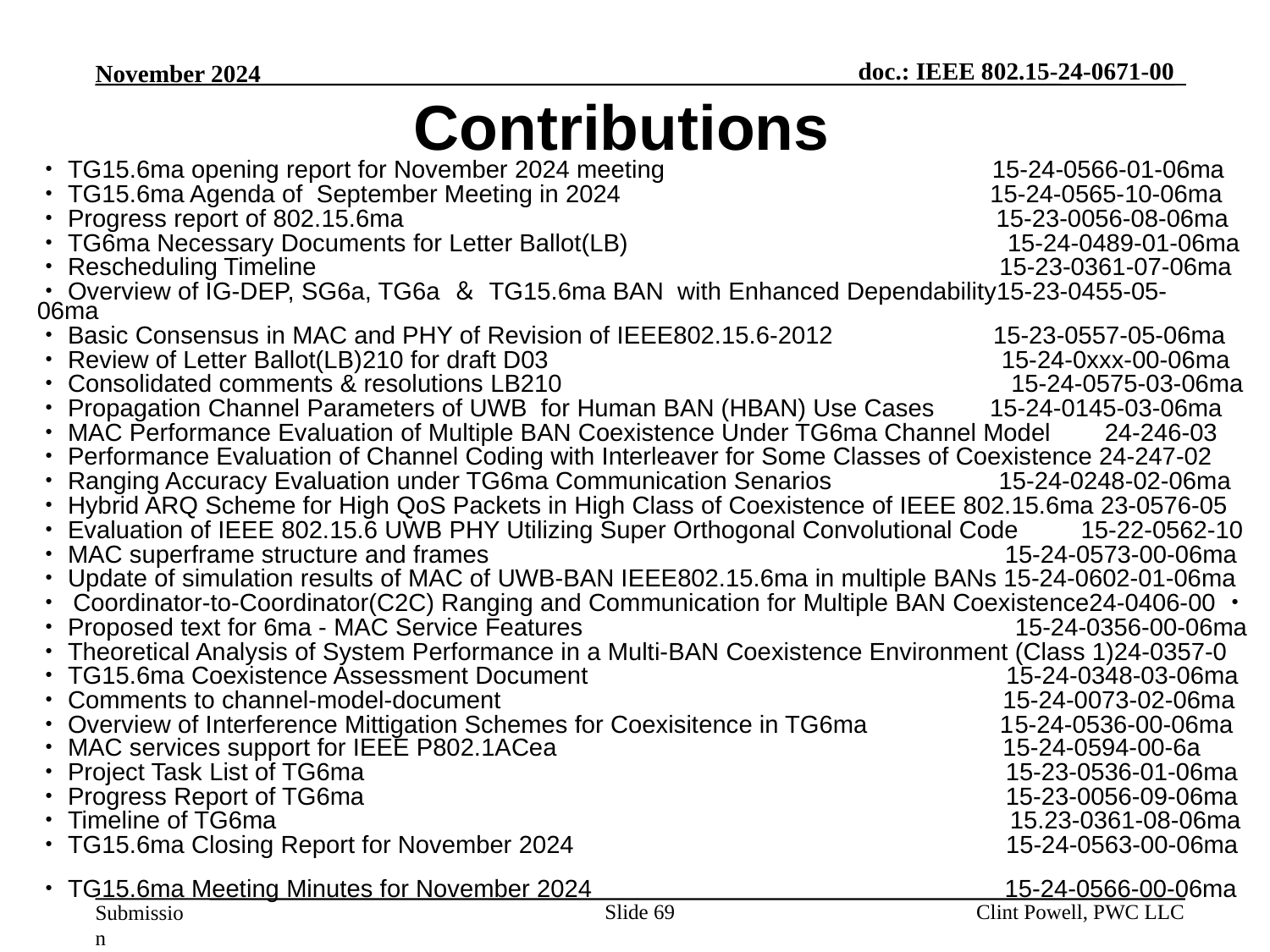

# Contributions
・TG15.6ma opening report for November 2024 meeting                                               15-24-0566-01-06ma
・TG15.6ma Agenda of  September Meeting in 2024                                                     15-24-0565-10-06ma
・Progress report of 802.15.6ma                                                                                     15-23-0056-08-06ma
・TG6ma Necessary Documents for Letter Ballot(LB)                                                 　15-24-0489-01-06ma
・Rescheduling Timeline                                                                                                  15-23-0361-07-06ma
・Overview of IG-DEP, SG6a, TG6a ＆ TG15.6ma BAN  with Enhanced Dependability15-23-0455-05-06ma
・Basic Consensus in MAC and PHY of Revision of IEEE802.15.6-2012                       15-23-0557-05-06ma
・Review of Letter Ballot(LB)210 for draft D03                                                                 15-24-0xxx-00-06ma
・Consolidated comments & resolutions LB210                                                           　15-24-0575-03-06ma
・Propagation Channel Parameters of UWB  for Human BAN (HBAN) Use Cases        15-24-0145-03-06ma
・MAC Performance Evaluation of Multiple BAN Coexistence Under TG6ma Channel Model　   24-246-03
・Performance Evaluation of Channel Coding with Interleaver for Some Classes of Coexistence 24-247-02
・Ranging Accuracy Evaluation under TG6ma Communication Senarios　　　　　　 15-24-0248-02-06ma
・Hybrid ARQ Scheme for High QoS Packets in High Class of Coexistence of IEEE 802.15.6ma 23-0576-05
・Evaluation of IEEE 802.15.6 UWB PHY Utilizing Super Orthogonal Convolutional Code　　15-22-0562-10
・MAC superframe structure and frames                                                                          15-24-0573-00-06ma
・Update of simulation results of MAC of UWB-BAN IEEE802.15.6ma in multiple BANs 15-24-0602-01-06ma
・ Coordinator-to-Coordinator(C2C) Ranging and Communication for Multiple BAN Coexistence24-0406-00・
・Proposed text for 6ma - MAC Service Features                                                       　  15-24-0356-00-06ma
・Theoretical Analysis of System Performance in a Multi-BAN Coexistence Environment (Class 1)24-0357-0
・TG15.6ma Coexistence Assessment Document                                                            15-24-0348-03-06ma
・Comments to channel-model-document                                                                        15-24-0073-02-06ma
・Overview of Interference Mittigation Schemes for Coexisitence in TG6ma                   15-24-0536-00-06ma
・MAC services support for IEEE P802.1ACea                                                                15-24-0594-00-6a
・Project Task List of TG6ma                                                                                            15-23-0536-01-06ma
・Progress Report of TG6ma                                                                                            15-23-0056-09-06ma
・Timeline of TG6ma                                                                                                         15.23-0361-08-06ma
・TG15.6ma Closing Report for November 2024                                                              15-24-0563-00-06ma
・TG15.6ma Meeting Minutes for November 2024 　　　　　　　　　　　　　　    　15-24-0566-00-06ma
Slide 69